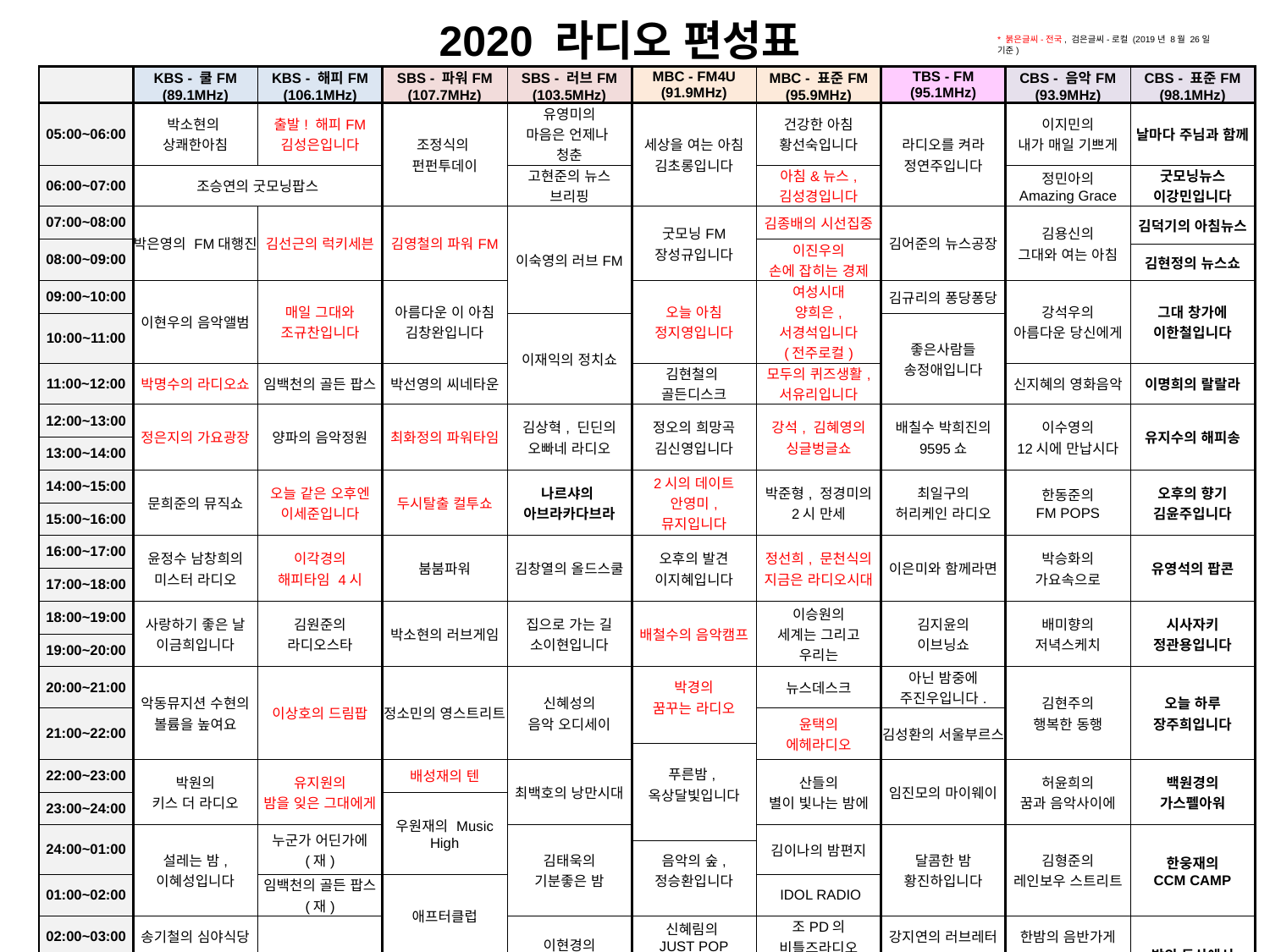

2020 라디오 편성표
* 붉은글씨-전국, 검은글씨-로컬 (2019년 8월 26일 기준)
|  | KBS - 쿨FM (89.1MHz) | KBS - 해피FM (106.1MHz) | SBS - 파워FM (107.7MHz) | SBS - 러브FM (103.5MHz) | MBC - FM4U (91.9MHz) | MBC - 표준FM (95.9MHz) | TBS - FM (95.1MHz) | CBS - 음악FM (93.9MHz) | CBS - 표준FM (98.1MHz) |
| --- | --- | --- | --- | --- | --- | --- | --- | --- | --- |
| 05:00~06:00 | 박소현의 상쾌한아침 | 출발! 해피FM 김성은입니다 | 조정식의 펀펀투데이 | 유영미의 마음은 언제나 청춘 | 세상을 여는 아침 김초롱입니다 | 건강한 아침 황선숙입니다 | 라디오를 켜라 정연주입니다 | 이지민의 내가 매일 기쁘게 | 날마다 주님과 함께 |
| 06:00~07:00 | 조승연의 굿모닝팝스 |  |  | 고현준의 뉴스 브리핑 |  | 아침&뉴스, 김성경입니다 |  | 정민아의 Amazing Grace | 굿모닝뉴스 이강민입니다 |
| 07:00~08:00 | 박은영의 FM대행진 | 김선근의 럭키세븐 | 김영철의 파워FM | 이숙영의 러브FM | 굿모닝FM 장성규입니다 | 김종배의 시선집중 | 김어준의 뉴스공장 | 김용신의 그대와 여는 아침 | 김덕기의 아침뉴스 |
| 08:00~09:00 |  |  |  |  |  | 이진우의 손에 잡히는 경제 |  |  |  |
|  |  |  |  |  |  |  |  |  | 김현정의 뉴스쇼 |
| 09:00~10:00 | 이현우의 음악앨범 | 매일 그대와 조규찬입니다 | 아름다운 이 아침 김창완입니다 |  | 오늘 아침 정지영입니다 | 여성시대 양희은, 서경석입니다 (전주로컬) | 김규리의 퐁당퐁당 | 강석우의 아름다운 당신에게 | 그대 창가에 이한철입니다 |
| 10:00~11:00 |  |  |  | 이재익의 정치쇼 |  |  | 좋은사람들 송정애입니다 |  |  |
| 11:00~12:00 | 박명수의 라디오쇼 | 임백천의 골든 팝스 | 박선영의 씨네타운 |  | 김현철의 골든디스크 | 모두의 퀴즈생활, 서유리입니다 |  | 신지혜의 영화음악 | 이명희의 랄랄라 |
| 12:00~13:00 | 정은지의 가요광장 | 양파의 음악정원 | 최화정의 파워타임 | 김상혁, 딘딘의 오빠네 라디오 | 정오의 희망곡 김신영입니다 | 강석, 김혜영의 싱글벙글쇼 | 배칠수 박희진의 9595쇼 | 이수영의 12시에 만납시다 | 유지수의 해피송 |
| 13:00~14:00 |  |  |  |  |  |  |  |  |  |
| 14:00~15:00 | 문희준의 뮤직쇼 | 오늘 같은 오후엔 이세준입니다 | 두시탈출 컬투쇼 | 나르샤의 아브라카다브라 | 2시의 데이트 안영미, 뮤지입니다 | 박준형, 정경미의 2시 만세 | 최일구의 허리케인 라디오 | 한동준의 FM POPS | 오후의 향기 김윤주입니다 |
| 15:00~16:00 |  |  |  |  |  |  |  |  |  |
| 16:00~17:00 | 윤정수 남창희의 미스터 라디오 | 이각경의 해피타임 4시 | 붐붐파워 | 김창열의 올드스쿨 | 오후의 발견 이지혜입니다 | 정선희, 문천식의 지금은 라디오시대 | 이은미와 함께라면 | 박승화의 가요속으로 | 유영석의 팝콘 |
| 17:00~18:00 |  |  |  |  |  |  |  |  |  |
| 18:00~19:00 | 사랑하기 좋은 날 이금희입니다 | 김원준의 라디오스타 | 박소현의 러브게임 | 집으로 가는 길 소이현입니다 | 배철수의 음악캠프 | 이승원의 세계는 그리고 우리는 | 김지윤의 이브닝쇼 | 배미향의 저녁스케치 | 시사자키 정관용입니다 |
| 19:00~20:00 |  |  |  |  |  |  |  |  |  |
| 20:00~21:00 | 악동뮤지션 수현의 볼륨을 높여요 | 이상호의 드림팝 | 정소민의 영스트리트 | 신혜성의 음악 오디세이 | 박경의 꿈꾸는 라디오 | 뉴스데스크 | 아닌 밤중에 주진우입니다. | 김현주의 행복한 동행 | 오늘 하루 장주희입니다 |
| 21:00~22:00 |  |  |  |  |  | 윤택의 에헤라디오 | 김성환의 서울부르스 |  |  |
|  |  |  |  |  | 푸른밤, 옥상달빛입니다 |  |  |  |  |
| 22:00~23:00 | 박원의 키스 더 라디오 | 유지원의 밤을 잊은 그대에게 | 배성재의 텐 | 최백호의 낭만시대 |  | 산들의 별이 빛나는 밤에 | 임진모의 마이웨이 | 허윤희의 꿈과 음악사이에 | 백원경의 가스펠아워 |
| 23:00~24:00 |  |  | 우원재의 Music High |  |  |  |  |  |  |
| 24:00~01:00 | 설레는 밤, 이혜성입니다 | 누군가 어딘가에 (재) |  | 김태욱의 기분좋은 밤 |  | 김이나의 밤편지 | 달콤한 밤 황진하입니다 | 김형준의 레인보우 스트리트 | 한웅재의 CCM CAMP |
|  |  |  |  |  | 음악의 숲, 정승환입니다 |  |  |  |  |
| 01:00~02:00 |  | 임백천의 골든 팝스 (재) | 애프터클럽 |  |  | IDOL RADIO |  |  |  |
| 02:00~03:00 | 송기철의 심야식당 | 대한민국 인기가요 (재) |  | 이현경의 뮤직토피아 | 신혜림의 JUST POP | 조PD의 비틀즈라디오 | 강지연의 러브레터 | 한밤의 음반가게 | 밤의 동산에서 |
| 03:00~04:00 | 윤정수 남창희의 미스터 라디오 (재) |  | 김주우의 팝스테이션 |  | 비포 선라이즈 김수지입니다 | 서인의 새벽다방 | 원서호의 노래하는 FM | 이봉규의 ALL that jazz |  |
| 04:00~05:00 |  |  |  | 김정일의 생생가요 |  |  |  | 이지민의 내가 매일 기쁘게 | 새아침입니다 |